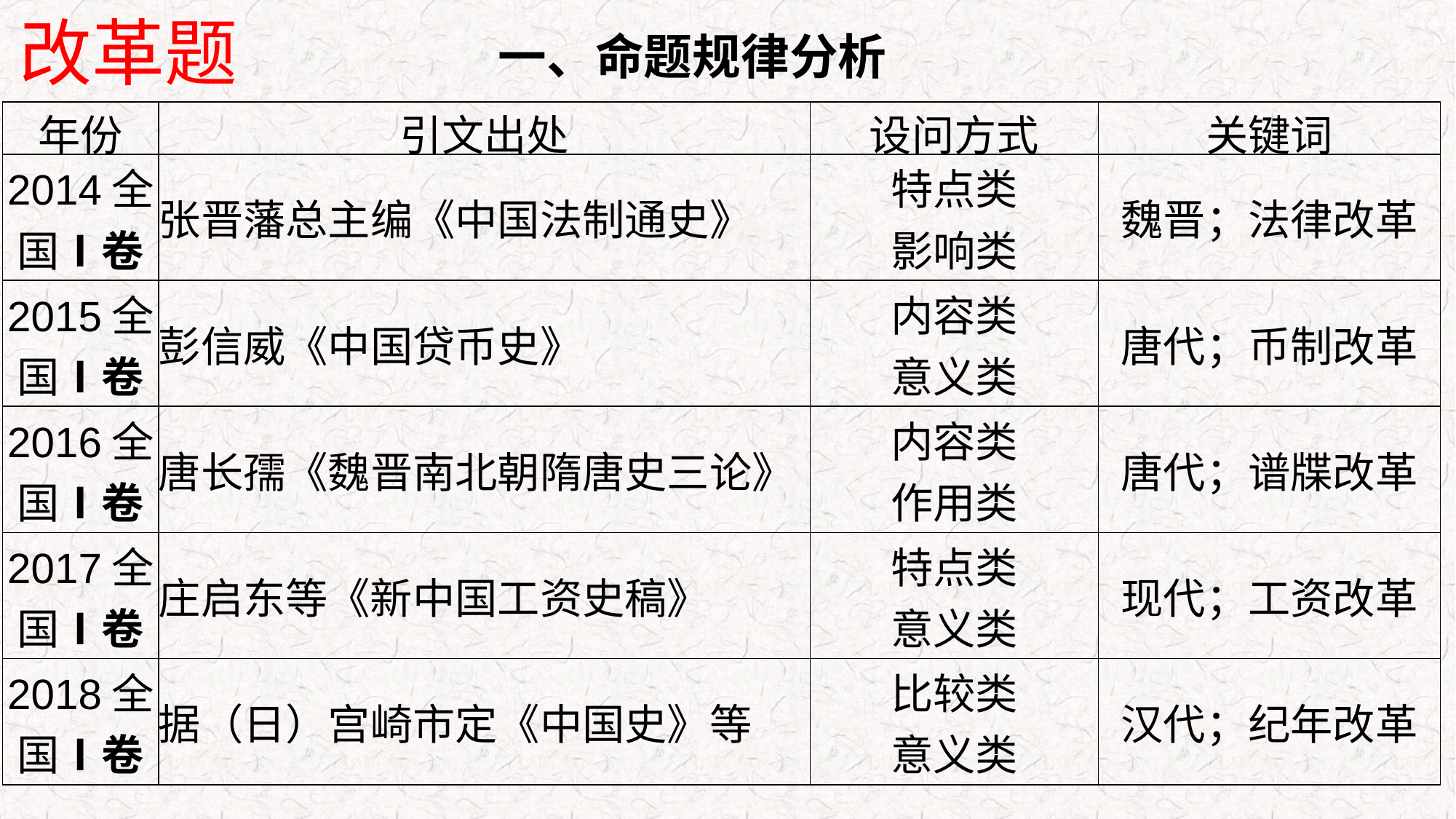

改革题
一、命题规律分析
| 年份 | 引文出处 | 设问方式 | 关键词 |
| --- | --- | --- | --- |
| 2014全国Ⅰ卷 | 张晋藩总主编《中国法制通史》 | 特点类 影响类 | 魏晋；法律改革 |
| 2015全国Ⅰ卷 | 彭信威《中国贷币史》 | 内容类 意义类 | 唐代；币制改革 |
| 2016全国Ⅰ卷 | 唐长孺《魏晋南北朝隋唐史三论》 | 内容类 作用类 | 唐代；谱牒改革 |
| 2017全国Ⅰ卷 | 庄启东等《新中国工资史稿》 | 特点类 意义类 | 现代；工资改革 |
| 2018全国Ⅰ卷 | 据（日）宫崎市定《中国史》等 | 比较类 意义类 | 汉代；纪年改革 |